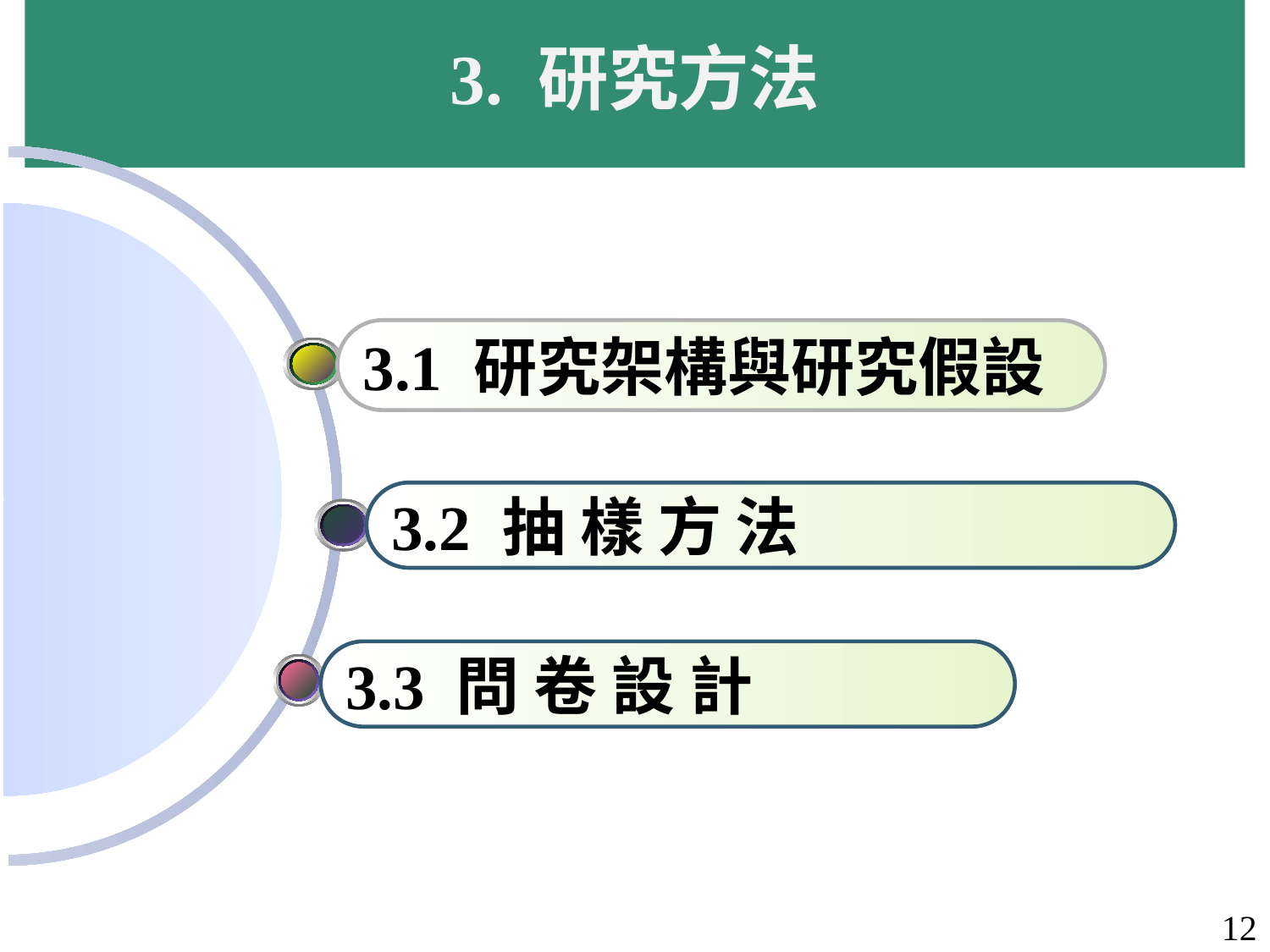

# 3. 研究方法

3.1 研究架構與研究假設

3.2 抽 樣 方 法

3.3 問 卷 設 計

12